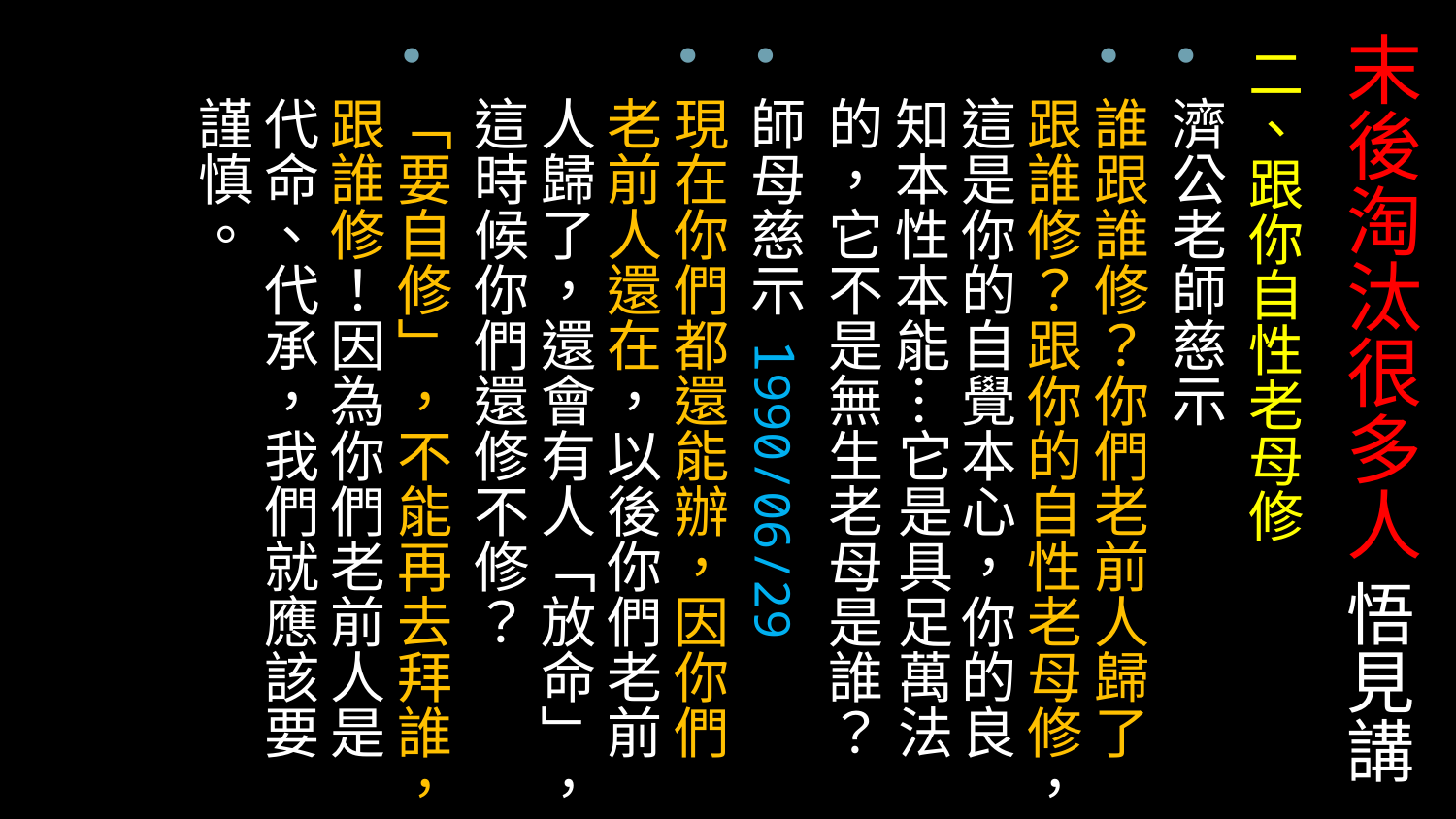

# 末後淘汰很多人 悟見講
二、跟你自性老母修
濟公老師慈示
誰跟誰修？你們老前人歸了跟誰修？跟你的自性老母修，這是你的自覺本心，你的良知本性本能…它是具足萬法的，它不是無生老母是誰？
師母慈示 1990/06/29
現在你們都還能辦，因你們老前人還在，以後你們老前人歸了，還會有人「放命」，這時候你們還修不修？
「要自修」，不能再去拜誰，跟誰修！因為你們老前人是代命、代承，我們就應該要謹慎。